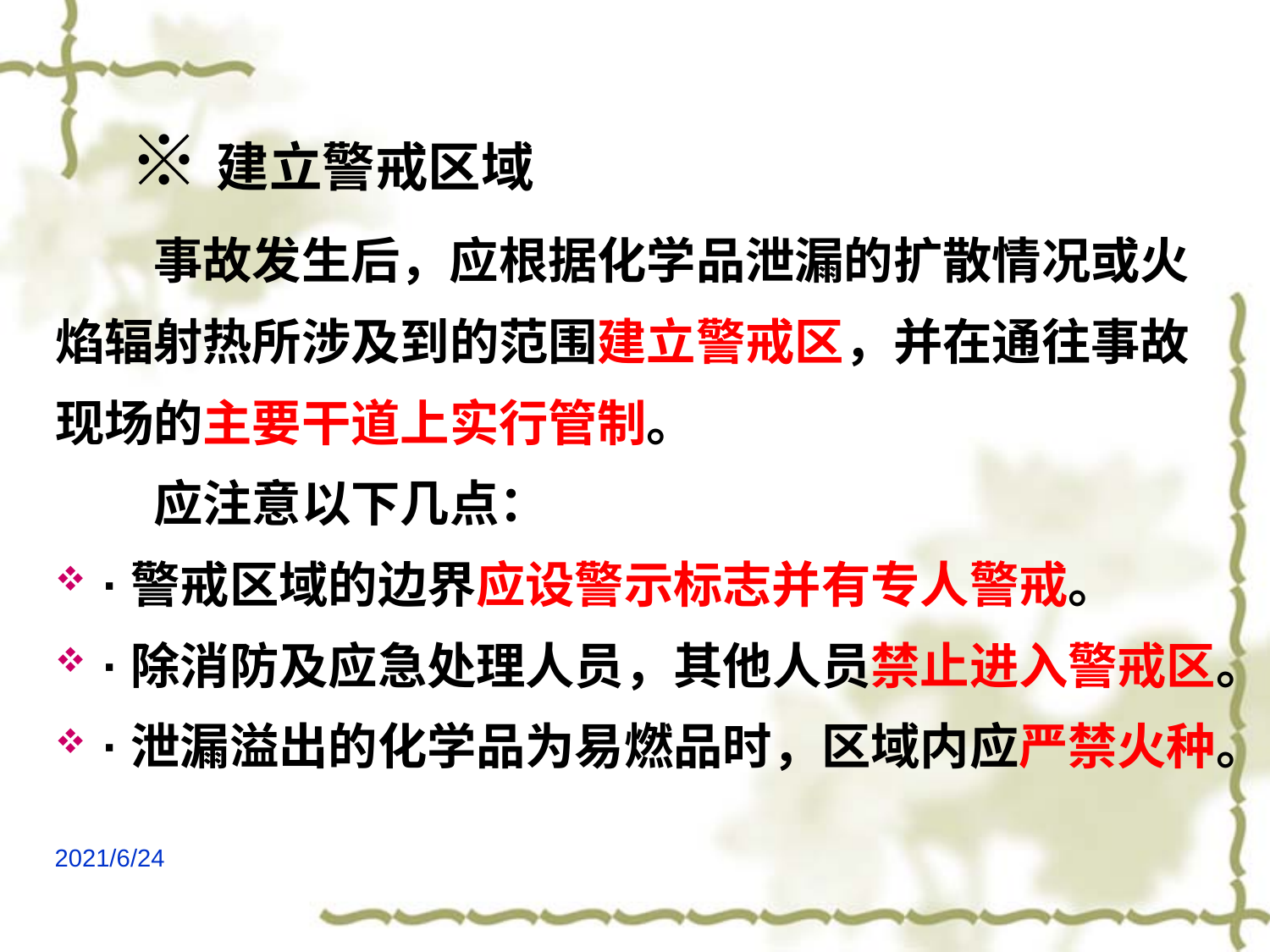

# ※建立警戒区域
　　事故发生后，应根据化学品泄漏的扩散情况或火
焰辐射热所涉及到的范围建立警戒区，并在通往事故
现场的主要干道上实行管制。
　　应注意以下几点：
·警戒区域的边界应设警示标志并有专人警戒。
·除消防及应急处理人员，其他人员禁止进入警戒区。
·泄漏溢出的化学品为易燃品时，区域内应严禁火种。
2021/6/24